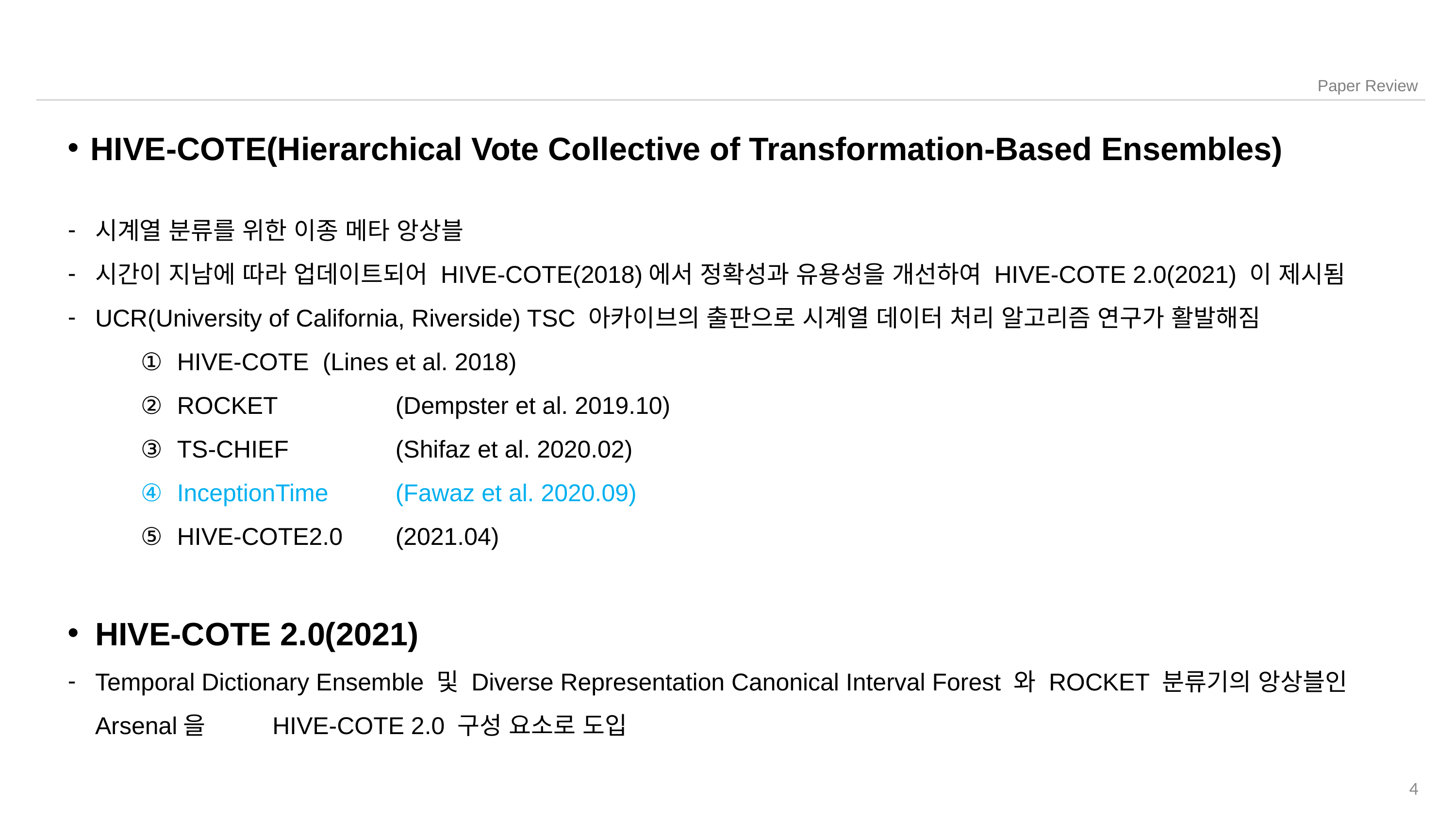

Paper Review
HIVE-COTE(Hierarchical Vote Collective of Transformation-Based Ensembles)

시계열 분류를 위한 이종 메타 앙상블
시간이 지남에 따라 업데이트되어 HIVE-COTE(2018)에서 정확성과 유용성을 개선하여 HIVE-COTE 2.0(2021) 이 제시됨
UCR(University of California, Riverside) TSC 아카이브의 출판으로 시계열 데이터 처리 알고리즘 연구가 활발해짐
HIVE-COTE	(Lines et al. 2018)
ROCKET		(Dempster et al. 2019.10)
TS-CHIEF		(Shifaz et al. 2020.02)
InceptionTime	(Fawaz et al. 2020.09)
HIVE-COTE2.0 	(2021.04)

HIVE-COTE 2.0(2021)
Temporal Dictionary Ensemble 및 Diverse Representation Canonical Interval Forest 와 ROCKET 분류기의 앙상블인 Arsenal을         HIVE-COTE 2.0 구성 요소로 도입

4